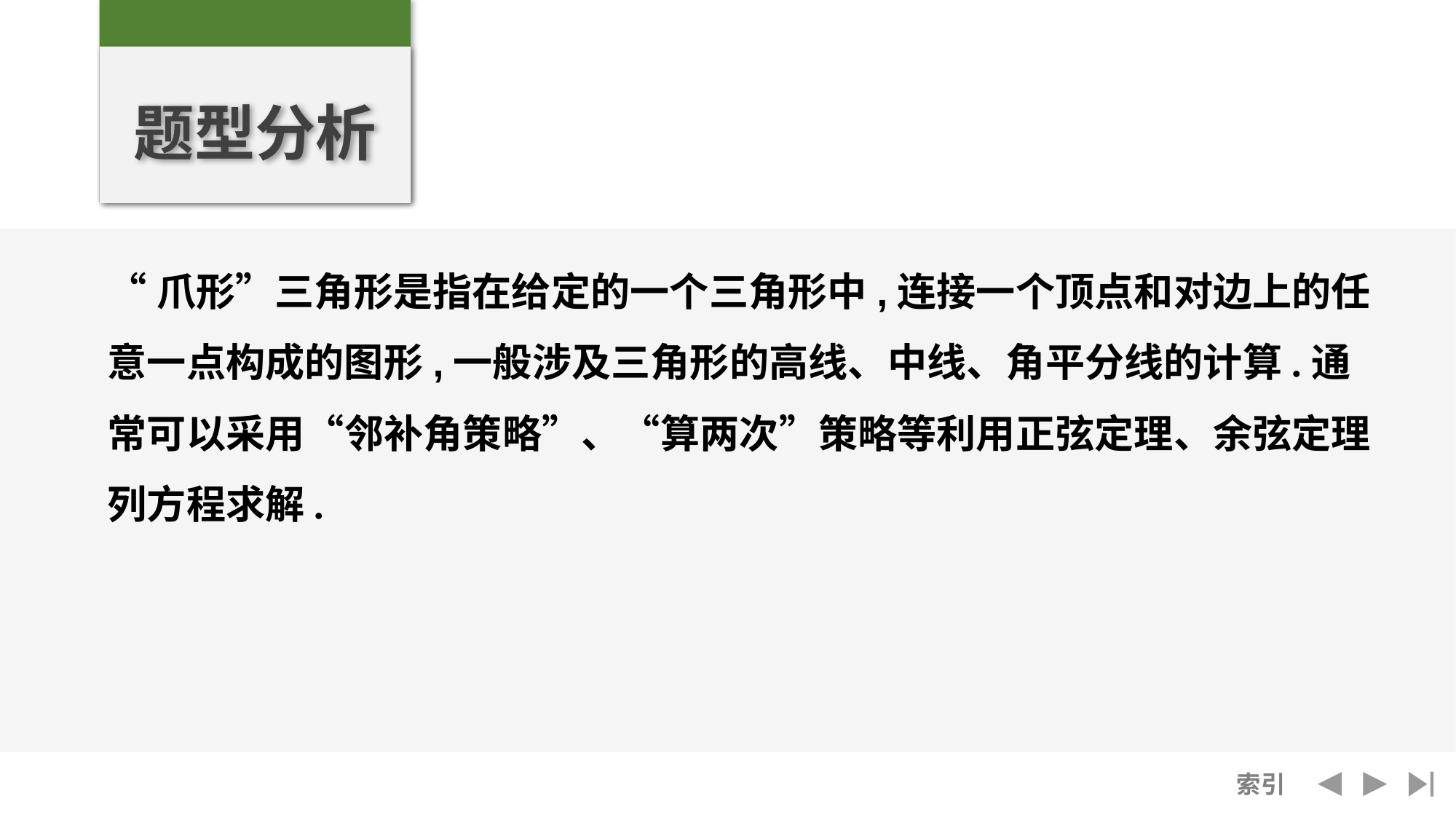

“爪形”三角形是指在给定的一个三角形中,连接一个顶点和对边上的任意一点构成的图形,一般涉及三角形的高线、中线、角平分线的计算.通常可以采用“邻补角策略”、“算两次”策略等利用正弦定理、余弦定理列方程求解.